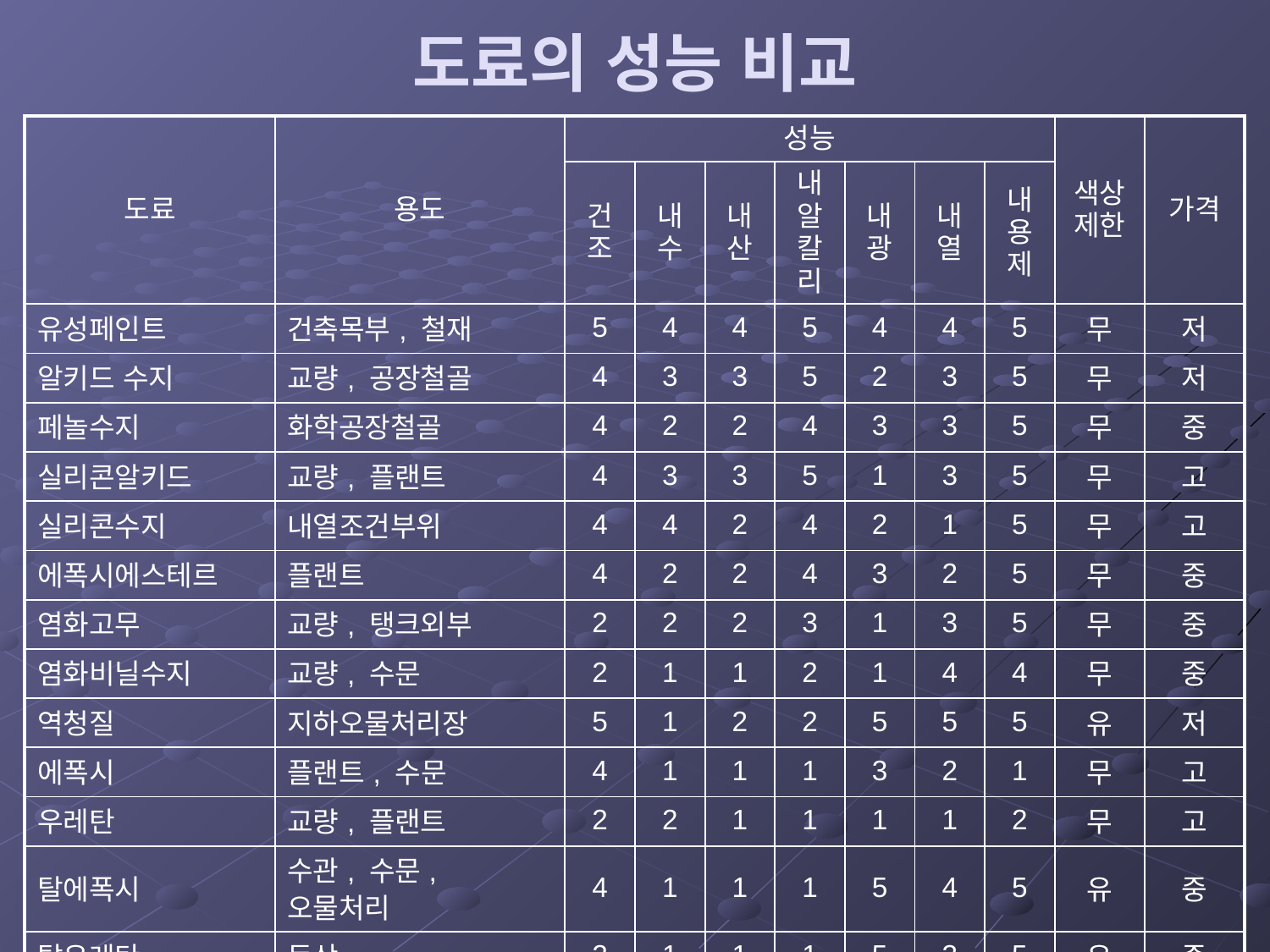

# 도료의 성능 비교
| 도료 | 용도 | 성능 |  |  |  |  |  |  | 색상제한 | 가격 |
| --- | --- | --- | --- | --- | --- | --- | --- | --- | --- | --- |
|  |  | 건조 | 내수 | 내산 | 내알칼리 | 내광 | 내열 | 내용제 |  |  |
| 유성페인트 | 건축목부, 철재 | 5 | 4 | 4 | 5 | 4 | 4 | 5 | 무 | 저 |
| 알키드 수지 | 교량, 공장철골 | 4 | 3 | 3 | 5 | 2 | 3 | 5 | 무 | 저 |
| 페놀수지 | 화학공장철골 | 4 | 2 | 2 | 4 | 3 | 3 | 5 | 무 | 중 |
| 실리콘알키드 | 교량, 플랜트 | 4 | 3 | 3 | 5 | 1 | 3 | 5 | 무 | 고 |
| 실리콘수지 | 내열조건부위 | 4 | 4 | 2 | 4 | 2 | 1 | 5 | 무 | 고 |
| 에폭시에스테르 | 플랜트 | 4 | 2 | 2 | 4 | 3 | 2 | 5 | 무 | 중 |
| 염화고무 | 교량, 탱크외부 | 2 | 2 | 2 | 3 | 1 | 3 | 5 | 무 | 중 |
| 염화비닐수지 | 교량, 수문 | 2 | 1 | 1 | 2 | 1 | 4 | 4 | 무 | 중 |
| 역청질 | 지하오물처리장 | 5 | 1 | 2 | 2 | 5 | 5 | 5 | 유 | 저 |
| 에폭시 | 플랜트, 수문 | 4 | 1 | 1 | 1 | 3 | 2 | 1 | 무 | 고 |
| 우레탄 | 교량, 플랜트 | 2 | 2 | 1 | 1 | 1 | 1 | 2 | 무 | 고 |
| 탈에폭시 | 수관, 수문, 오물처리 | 4 | 1 | 1 | 1 | 5 | 4 | 5 | 유 | 중 |
| 탈우레탄 | 동상 | 2 | 1 | 1 | 1 | 5 | 3 | 5 | 유 | 중 |
| 유기징크릿치 | 교량, 수문, 콘테이너 | 2 | 1 | 5 | 5 | 2 | 2 | 2 | 유 | 고 |
| 무기징크릿치 | 교량, 수문, 선박 | 2 | 1 | 5 | 5 | 2 | 1 | 1 | 유 | 고 |